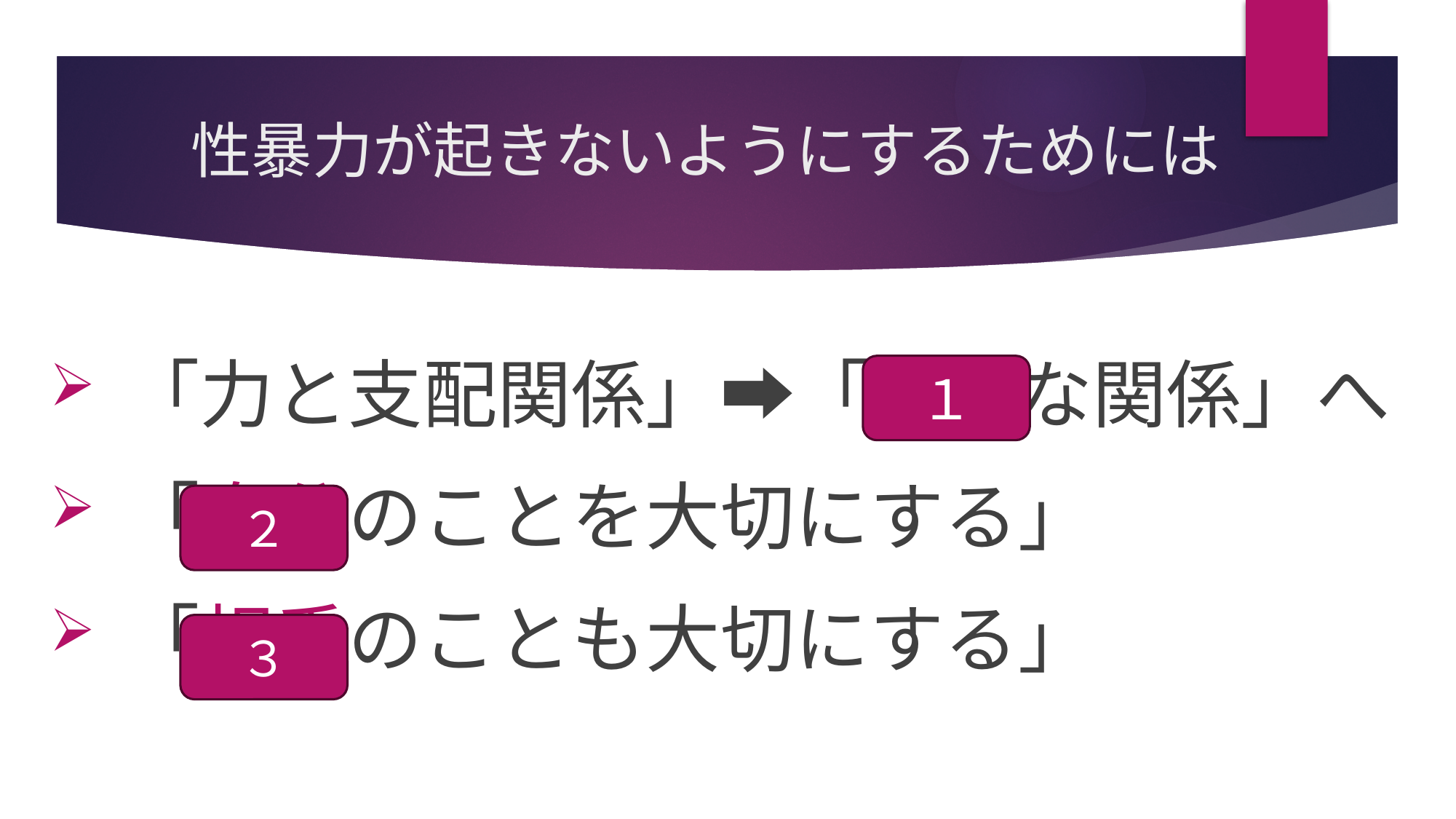

# 性暴力が起きないようにするためには
 「力と支配関係」➡「対等な関係」へ
 「自分のことを大切にする」
 「相手のことも大切にする」

１
２
３